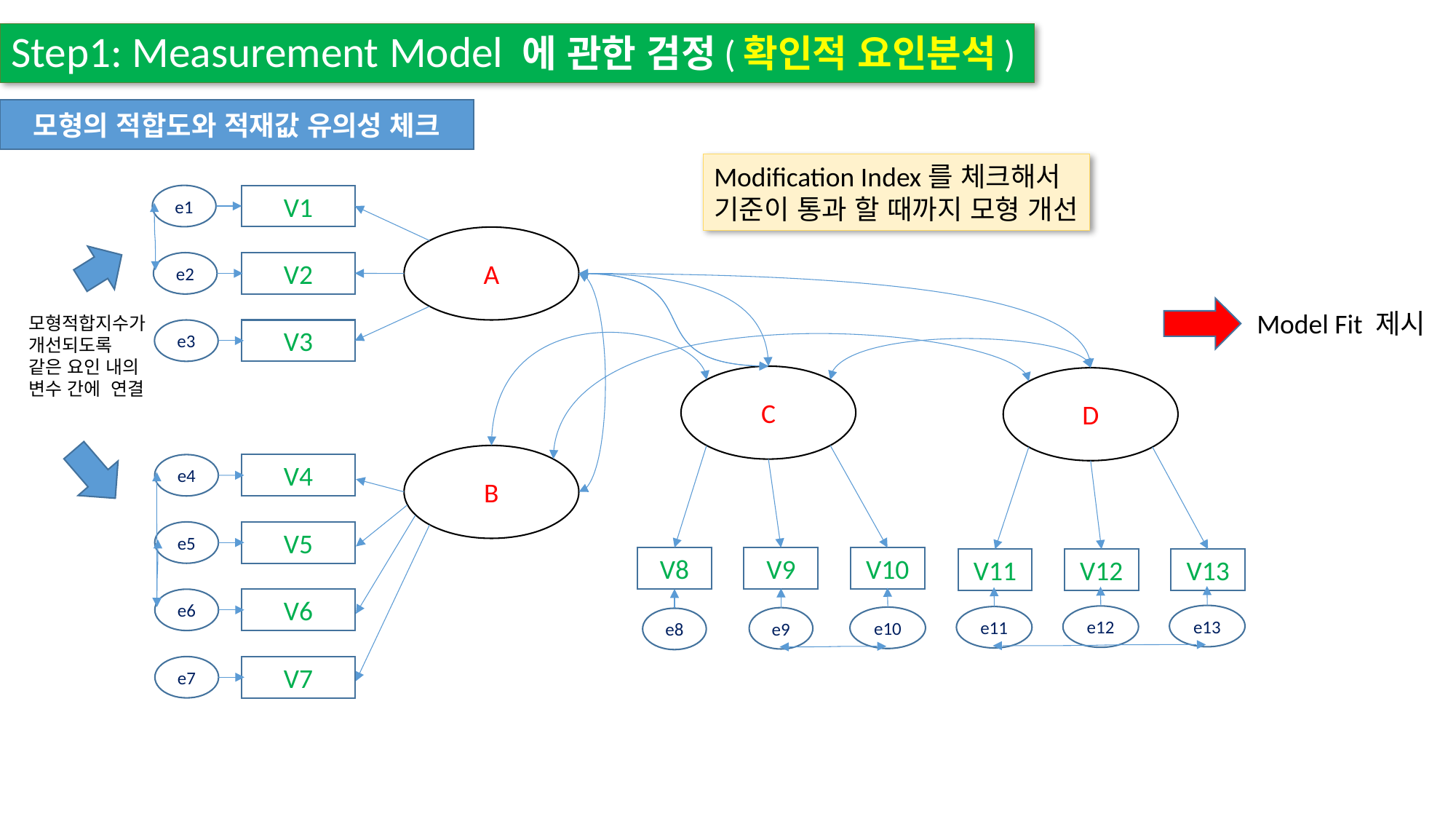

# Step1: Measurement Model 에 관한 검정(확인적 요인분석)
모형의 적합도와 적재값 유의성 체크
Modification Index를 체크해서
기준이 통과 할 때까지 모형 개선
e1
V1
A

e2
V2

Model Fit 제시
모형적합지수가 개선되도록 같은 요인 내의 변수 간에  연결
e3
V3
C
D

B
e4
V4
e5
V5
V8
V9
V10
V11
V12
V13
e6
V6
e13
e12
e11
e10
e9
e8
e7
V7